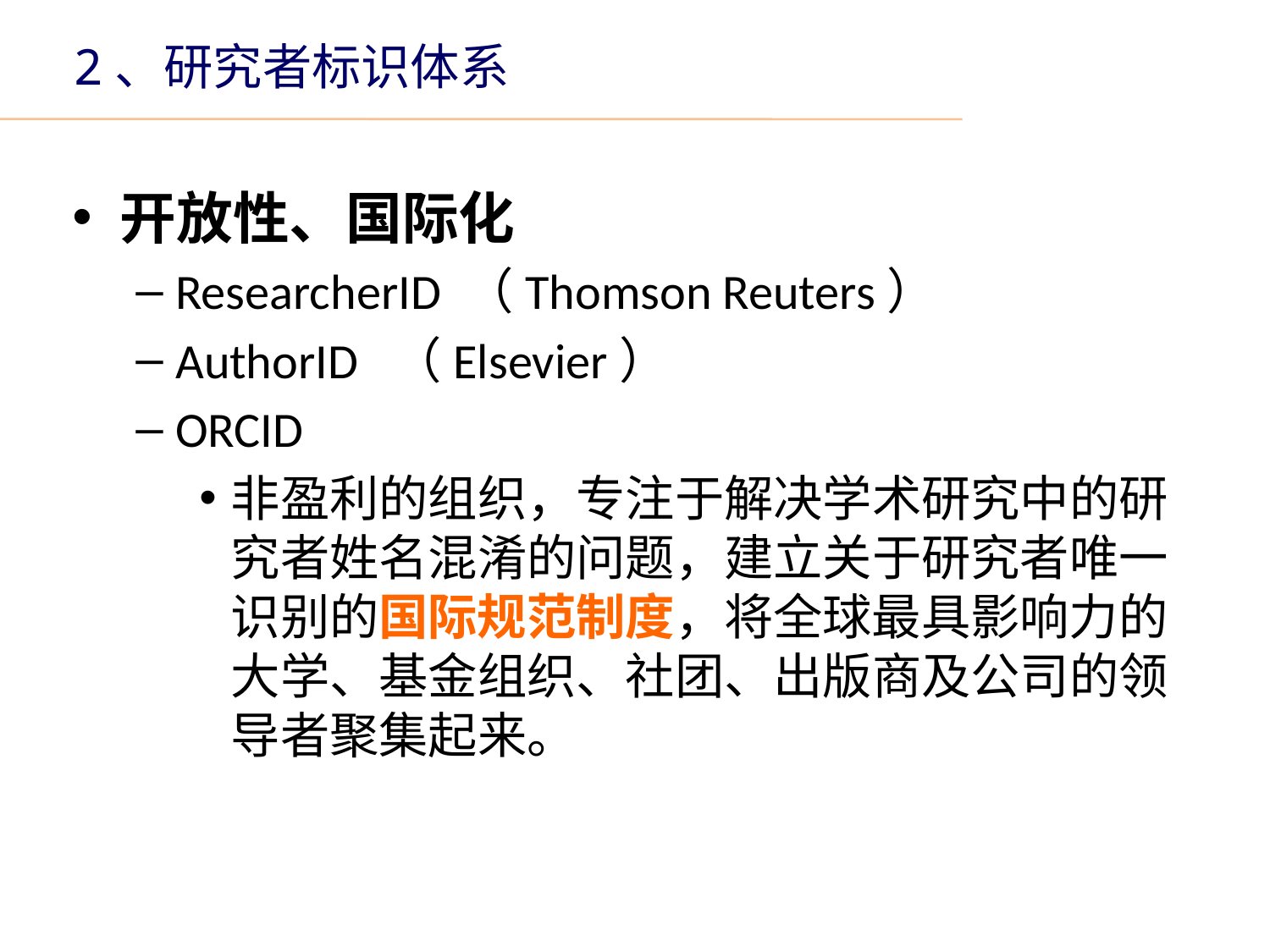

2、研究者标识体系
开放性、国际化
ResearcherID （Thomson Reuters）
AuthorID  （Elsevier）
ORCID
非盈利的组织，专注于解决学术研究中的研究者姓名混淆的问题，建立关于研究者唯一识别的国际规范制度，将全球最具影响力的大学、基金组织、社团、出版商及公司的领导者聚集起来。